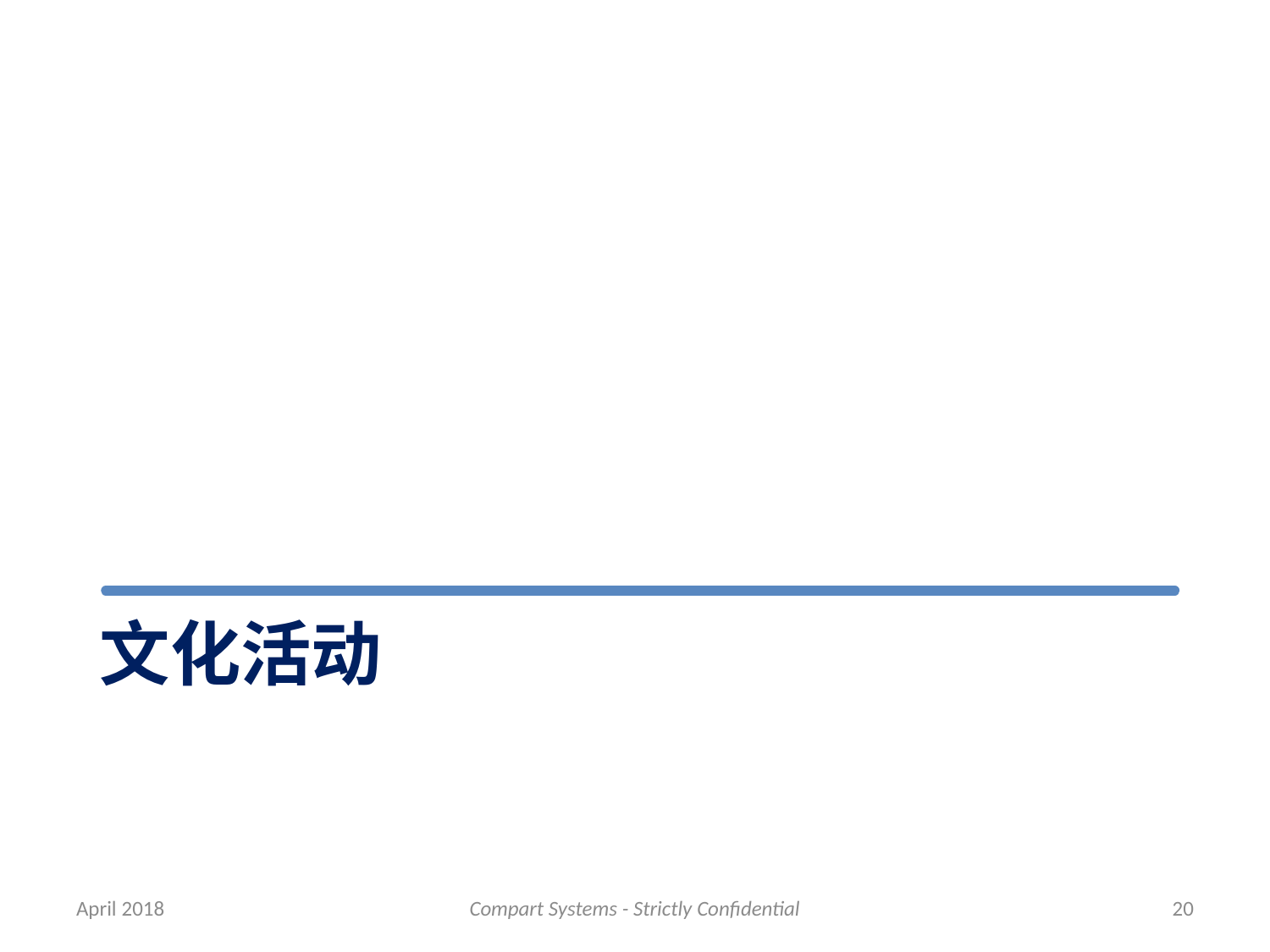

# 文化活动
April 2018
Compart Systems - Strictly Confidential
20